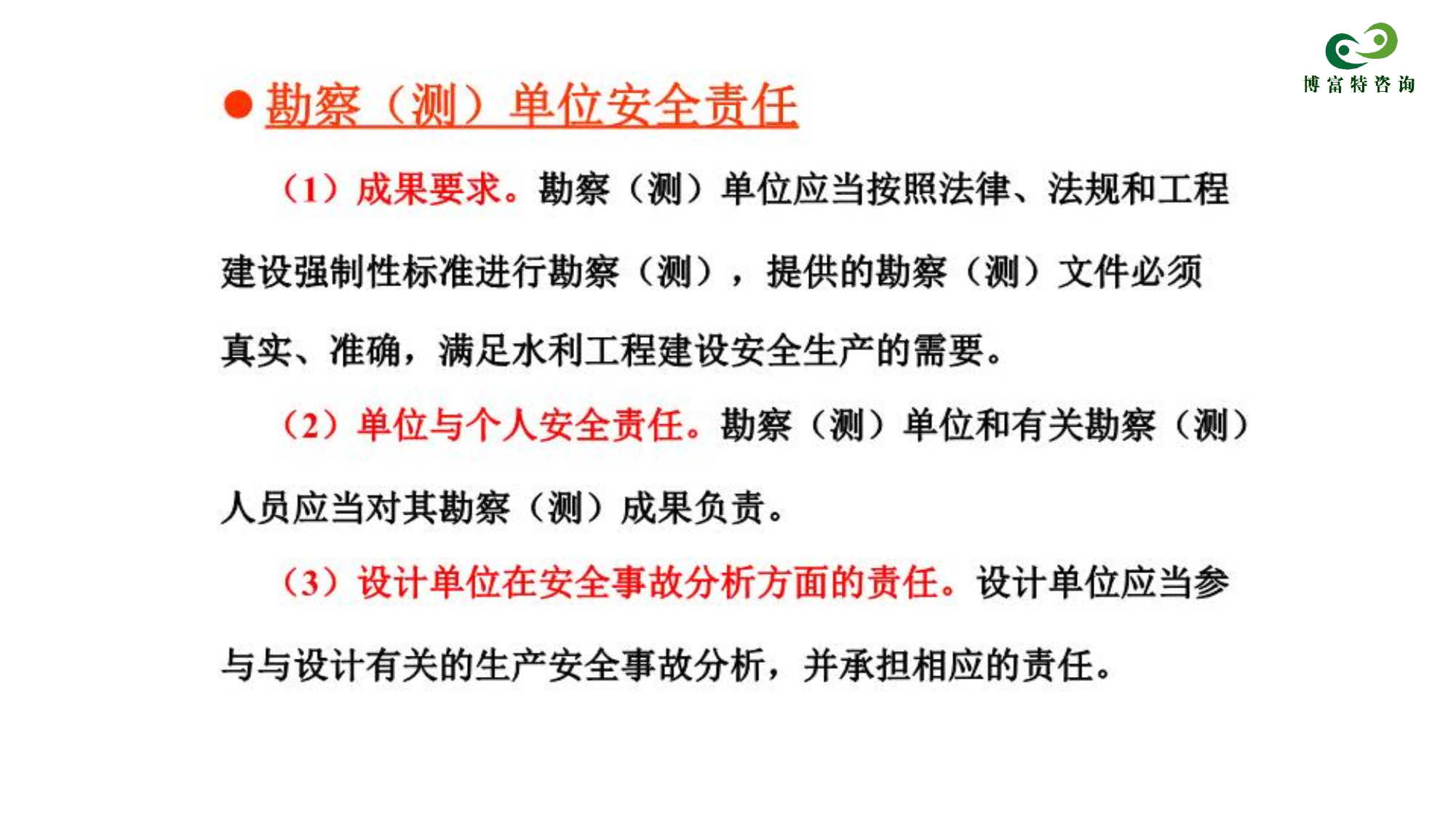

●勘察(测)单位安全责任

(1)成果要求。勘察(测)单位应当按照法律、法规和工程

建设强制性标准进行勘察(测),提供的勘察(测)文件必须

真实、准确,满足水利工程建设安全生产的需要。

(2)单位与个人安全责任。勘察(测)单位和有关勘察(测)

人员应当对其勘察(测)成果负责。

(3)设计单位在安全事故分析方面的责任。设计单位应当参

与与设计有关的生产安全事故分析,并承担相应的责任。